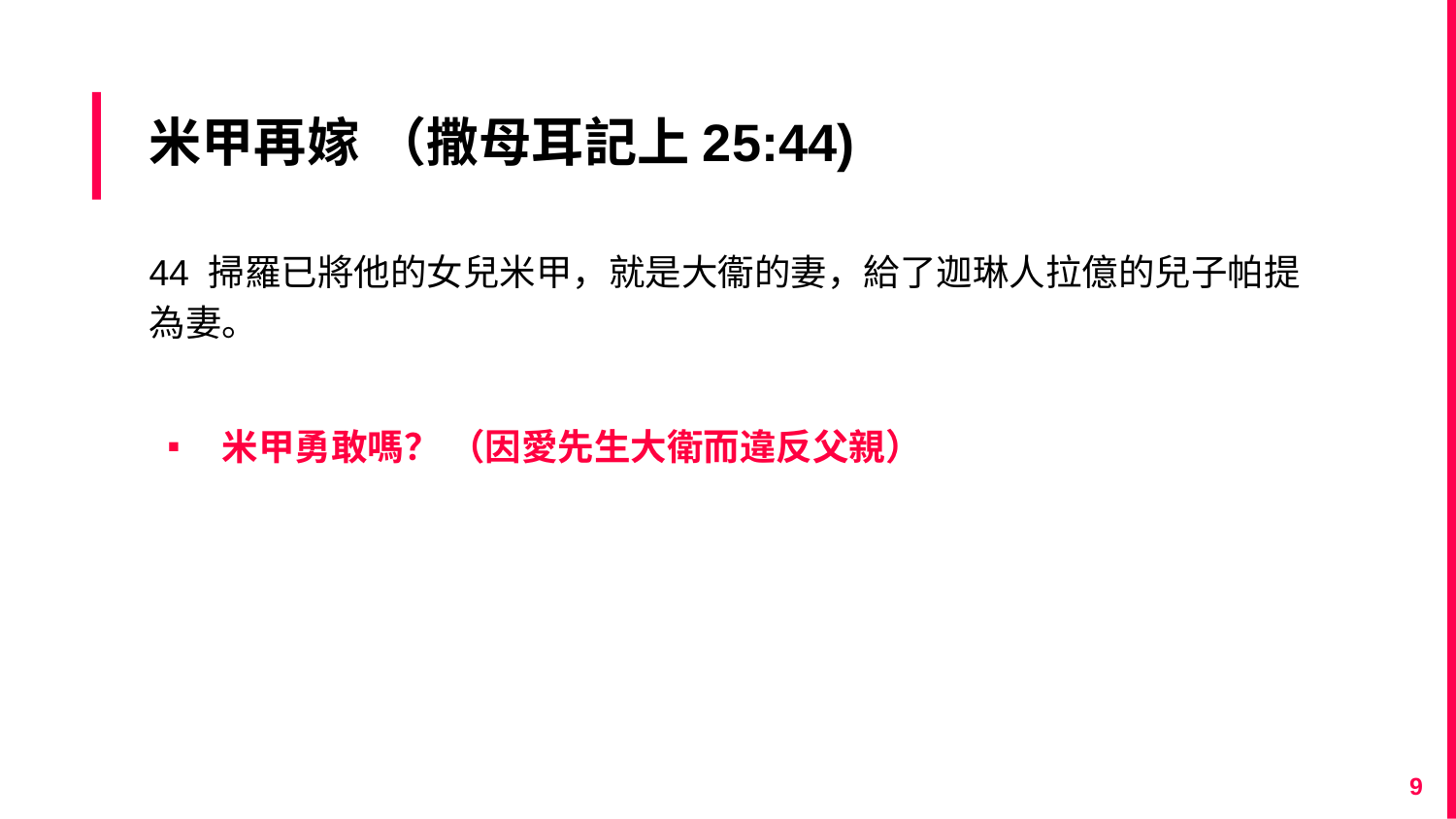

# 米甲再嫁 （撒母耳記上25:44)
44 掃羅已將他的女兒米甲，就是大衞的妻，給了迦琳人拉億的兒子帕提為妻。

米甲勇敢嗎？ （因愛先生大衛而違反父親）
9